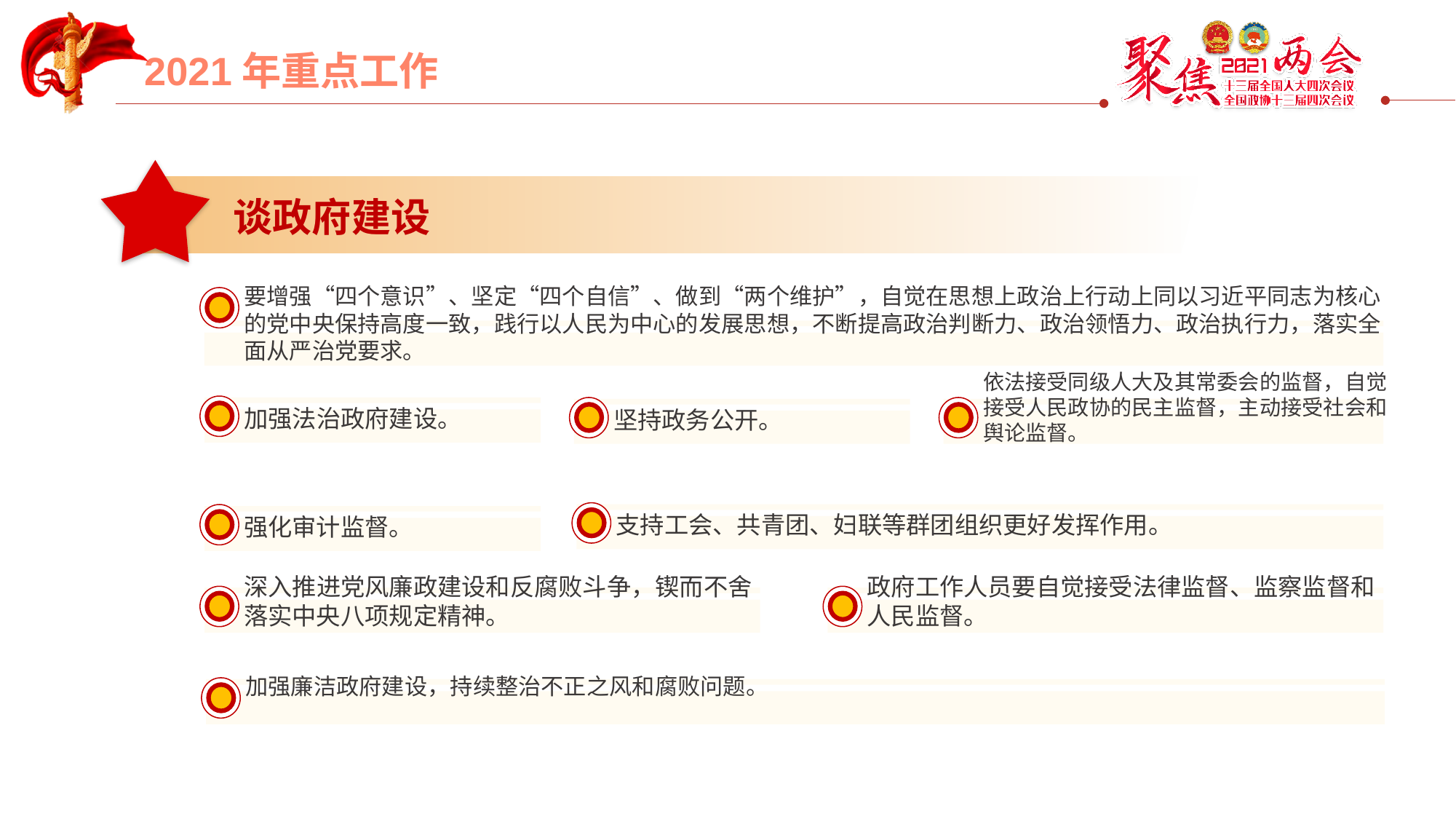

延迟符

谈政府建设
要增强“四个意识”、坚定“四个自信”、做到“两个维护”，自觉在思想上政治上行动上同以习近平同志为核心的党中央保持高度一致，践行以人民为中心的发展思想，不断提高政治判断力、政治领悟力、政治执行力，落实全面从严治党要求。

依法接受同级人大及其常委会的监督，自觉接受人民政协的民主监督，主动接受社会和舆论监督。

加强法治政府建设。

坚持政务公开。

支持工会、共青团、妇联等群团组织更好发挥作用。

强化审计监督。
深入推进党风廉政建设和反腐败斗争，锲而不舍落实中央八项规定精神。
政府工作人员要自觉接受法律监督、监察监督和人民监督。

加强廉洁政府建设，持续整治不正之风和腐败问题。